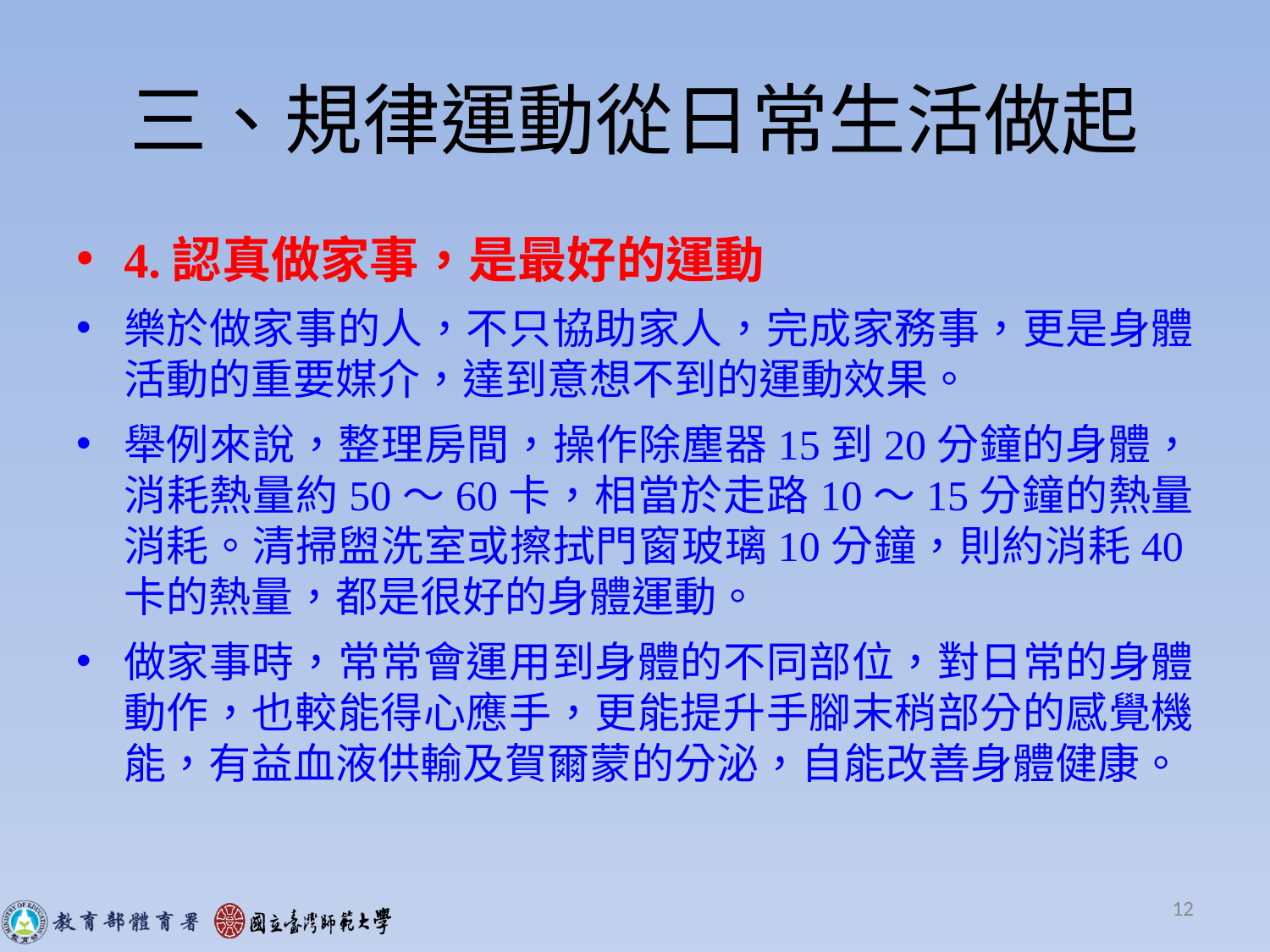

# 三、規律運動從日常生活做起
4.認真做家事，是最好的運動
樂於做家事的人，不只協助家人，完成家務事，更是身體活動的重要媒介，達到意想不到的運動效果。
舉例來說，整理房間，操作除塵器15到20分鐘的身體，消耗熱量約50～60卡，相當於走路10～15分鐘的熱量消耗。清掃盥洗室或擦拭門窗玻璃10分鐘，則約消耗40卡的熱量，都是很好的身體運動。
做家事時，常常會運用到身體的不同部位，對日常的身體動作，也較能得心應手，更能提升手腳末稍部分的感覺機能，有益血液供輸及賀爾蒙的分泌，自能改善身體健康。
12